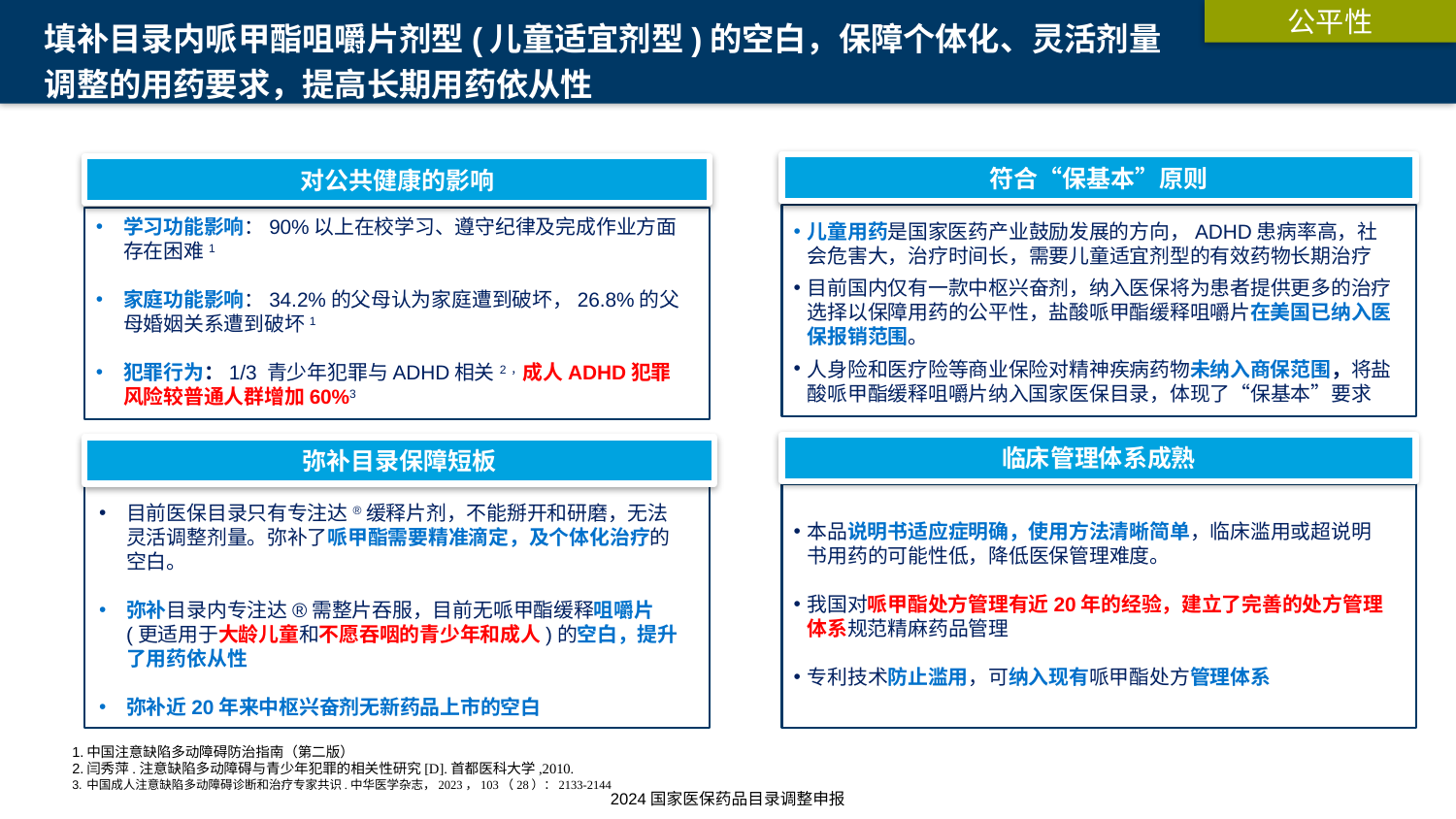

公平性
# 填补目录内哌甲酯咀嚼片剂型(儿童适宜剂型)的空白，保障个体化、灵活剂量调整的用药要求，提高长期用药依从性
符合“保基本”原则
对公共健康的影响

学习功能影响：90%以上在校学习、遵守纪律及完成作业方面存在困难1
家庭功能影响：34.2%的父母认为家庭遭到破坏，26.8%的父母婚姻关系遭到破坏1
犯罪行为：1/3 青少年犯罪与ADHD相关2，成人ADHD犯罪风险较普通人群增加60%3

儿童用药是国家医药产业鼓励发展的方向，ADHD患病率高，社会危害大，治疗时间长，需要儿童适宜剂型的有效药物长期治疗
目前国内仅有一款中枢兴奋剂，纳入医保将为患者提供更多的治疗选择以保障用药的公平性，盐酸哌甲酯缓释咀嚼片在美国已纳入医保报销范围。
人身险和医疗险等商业保险对精神疾病药物未纳入商保范围，将盐酸哌甲酯缓释咀嚼片纳入国家医保目录，体现了“保基本”要求

临床管理体系成熟
弥补目录保障短板

目前医保目录只有专注达®缓释片剂，不能掰开和研磨，无法灵活调整剂量。弥补了哌甲酯需要精准滴定，及个体化治疗的空白。
弥补目录内专注达®需整片吞服，目前无哌甲酯缓释咀嚼片(更适用于大龄儿童和不愿吞咽的青少年和成人)的空白，提升了用药依从性
弥补近20年来中枢兴奋剂无新药品上市的空白

本品说明书适应症明确，使用方法清晰简单，临床滥用或超说明书用药的可能性低，降低医保管理难度。
我国对哌甲酯处方管理有近20年的经验，建立了完善的处方管理体系规范精麻药品管理
专利技术防止滥用，可纳入现有哌甲酯处方管理体系
中国注意缺陷多动障碍防治指南（第二版）
闫秀萍.注意缺陷多动障碍与青少年犯罪的相关性研究[D].首都医科大学,2010.
中国成人注意缺陷多动障碍诊断和治疗专家共识.中华医学杂志，2023，103（28）：2133-2144